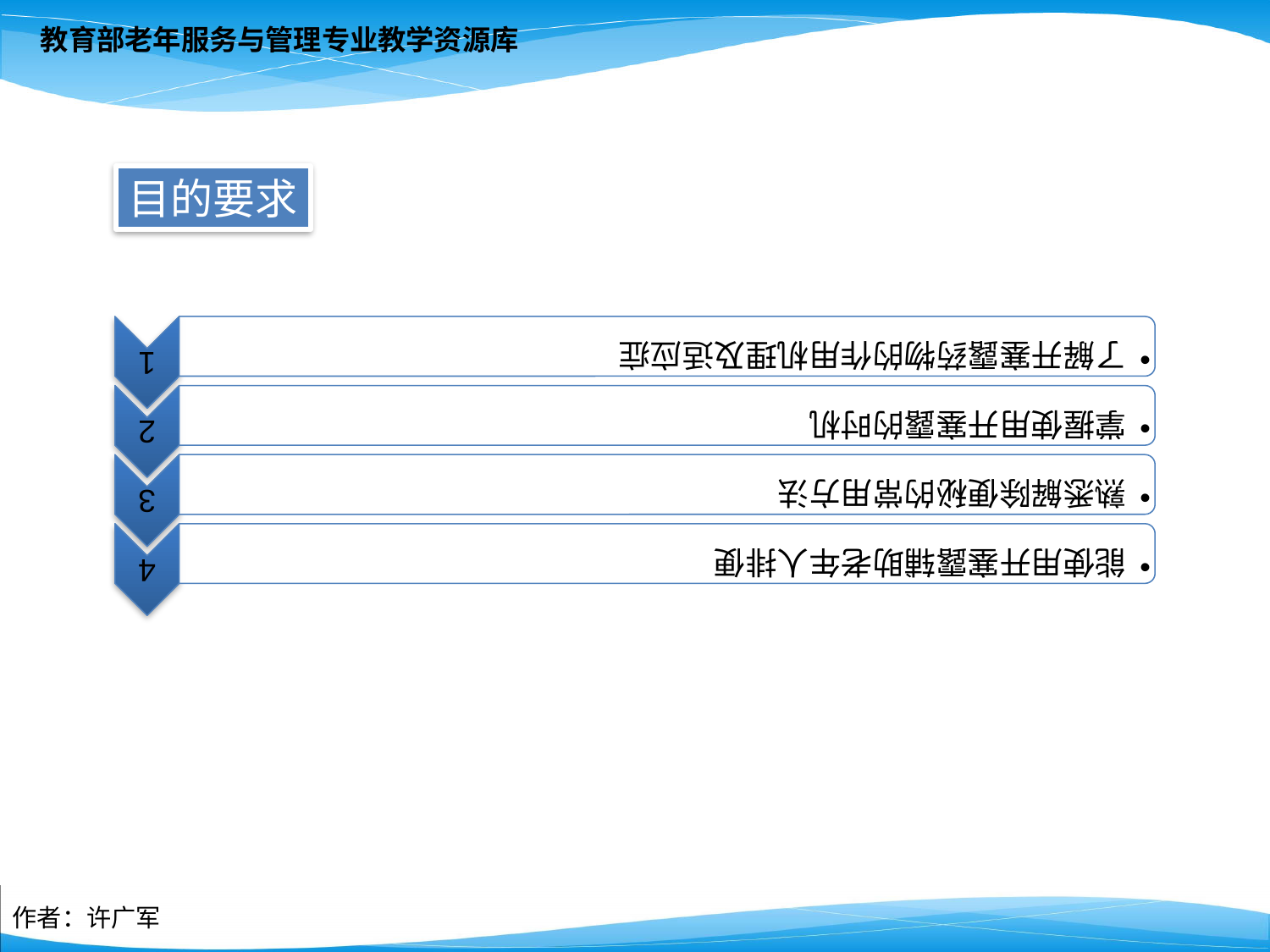

目的要求
1
了解开塞露药物的作用机理及适应症
2
掌握使用开塞露的时机
3
熟悉解除便秘的常用方法
4
能使用开塞露辅助老年人排便